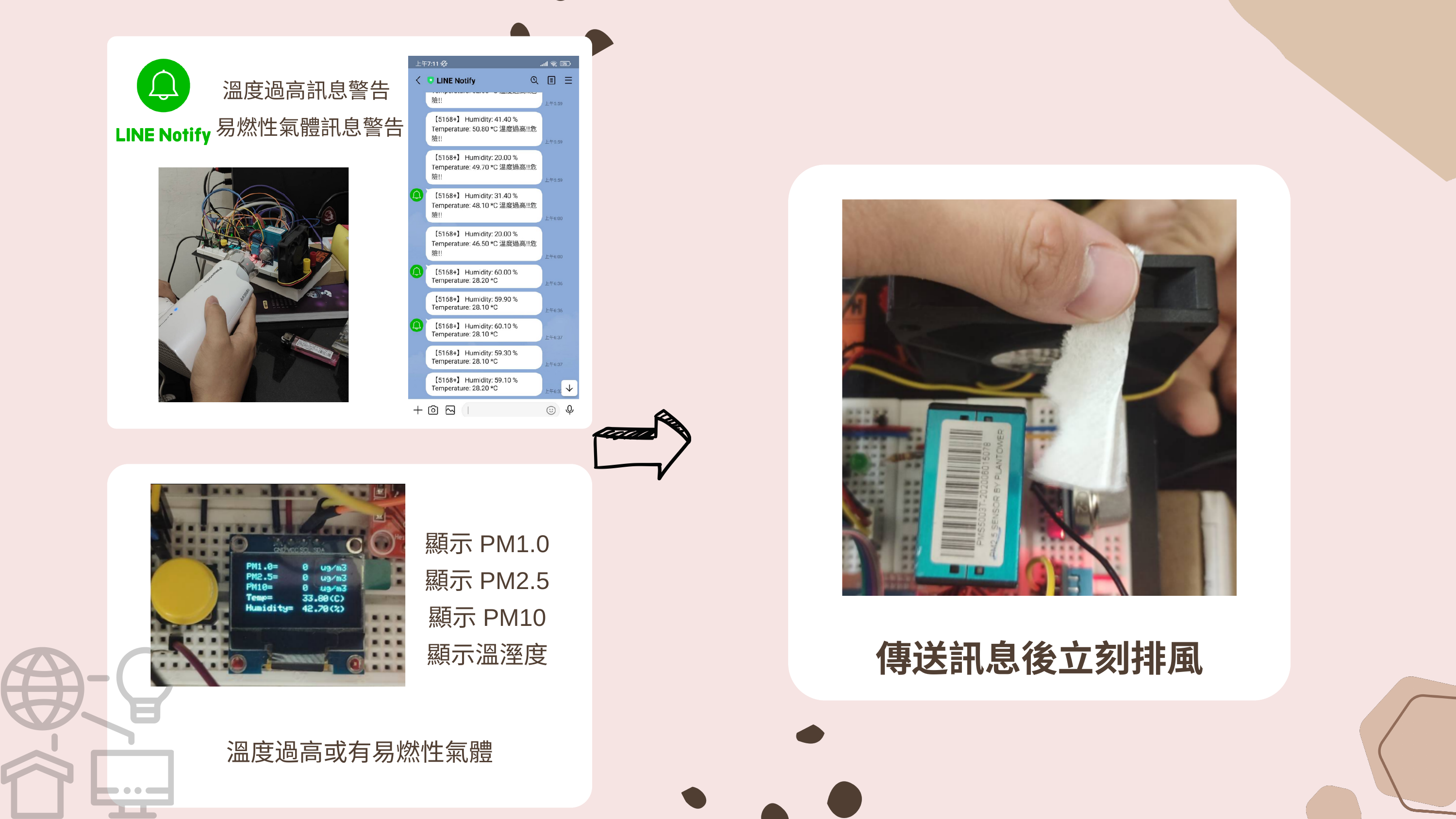

溫度過高訊息警告
易燃性氣體訊息警告

顯示PM1.0
顯示PM2.5
顯示PM10
顯示溫溼度
傳送訊息後立刻排風

溫度過高或有易燃性氣體